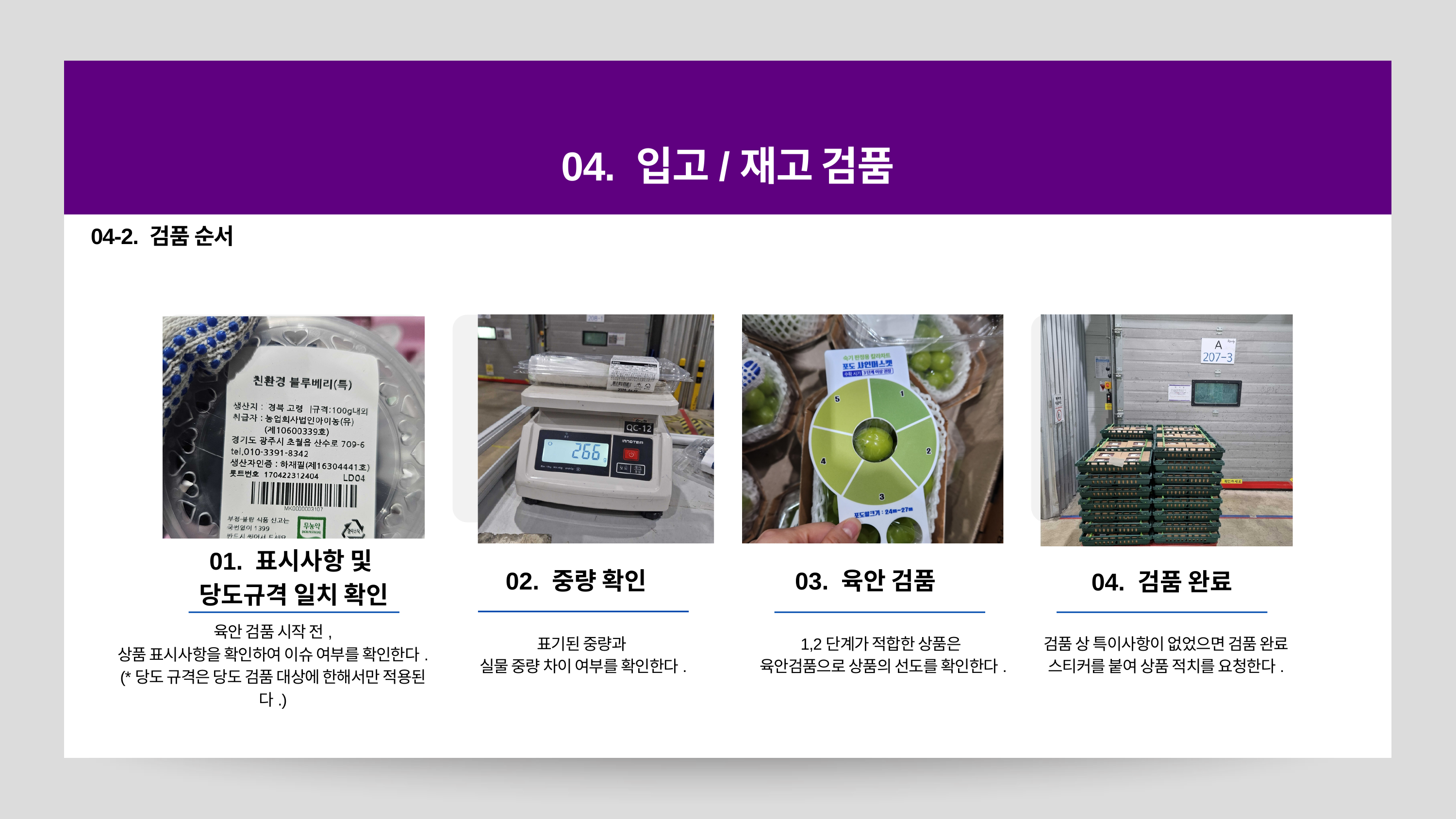

04. 입고/재고 검품
04-2. 검품 순서

01. 표시사항 및
당도규격 일치 확인
02. 중량 확인
03. 육안 검품
04. 검품 완료

육안 검품 시작 전,
상품 표시사항을 확인하여 이슈 여부를 확인한다.
(*당도 규격은 당도 검품 대상에 한해서만 적용된다.)
표기된 중량과
실물 중량 차이 여부를 확인한다.
1,2단계가 적합한 상품은
육안검품으로 상품의 선도를 확인한다.
검품 상 특이사항이 없었으면 검품 완료 스티커를 붙여 상품 적치를 요청한다.